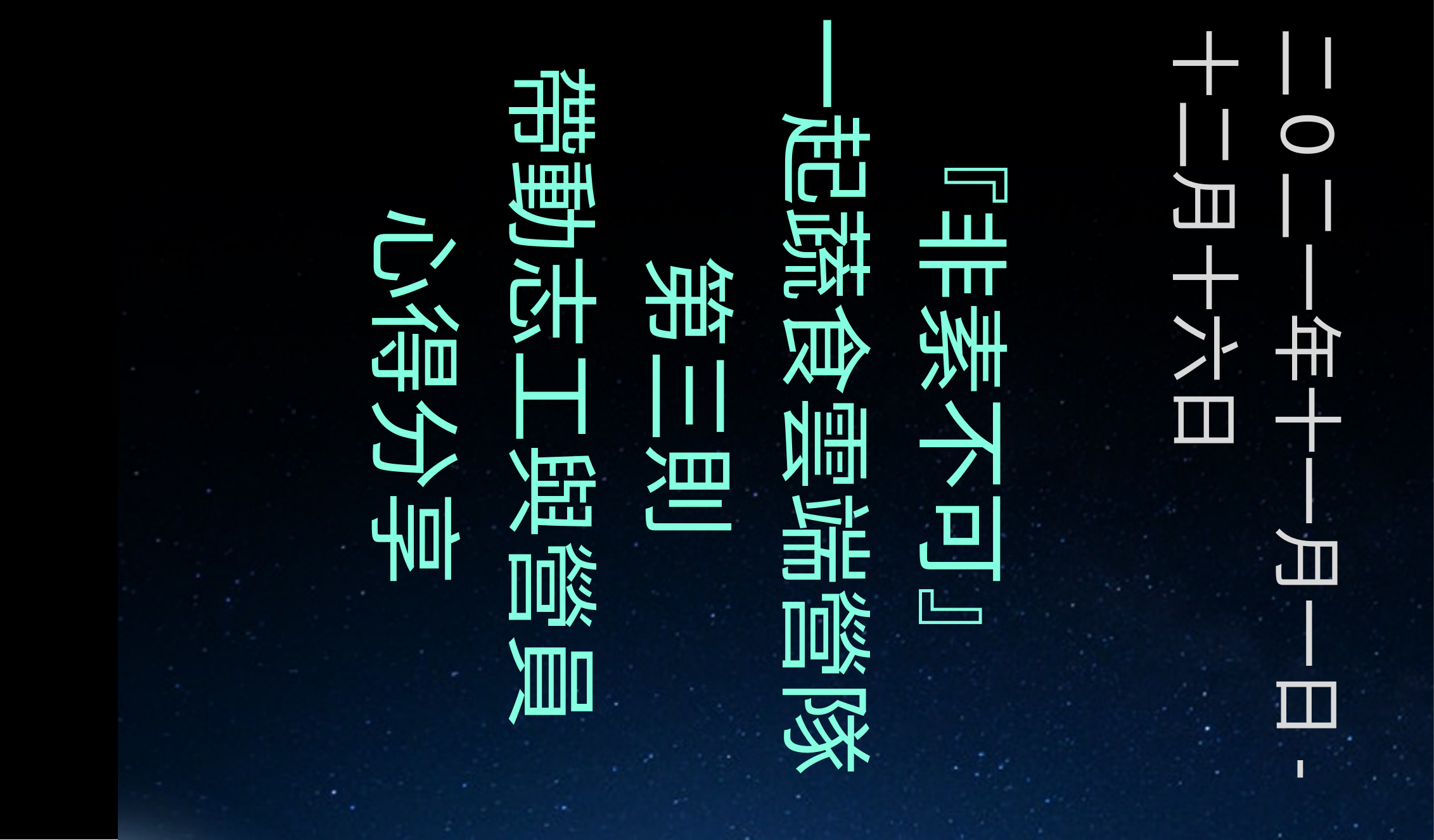

『非素不可』
一起蔬食雲端營隊
第三則
帶動志工與營員
心得分享
二０二一年十一月一日-十二月十六日